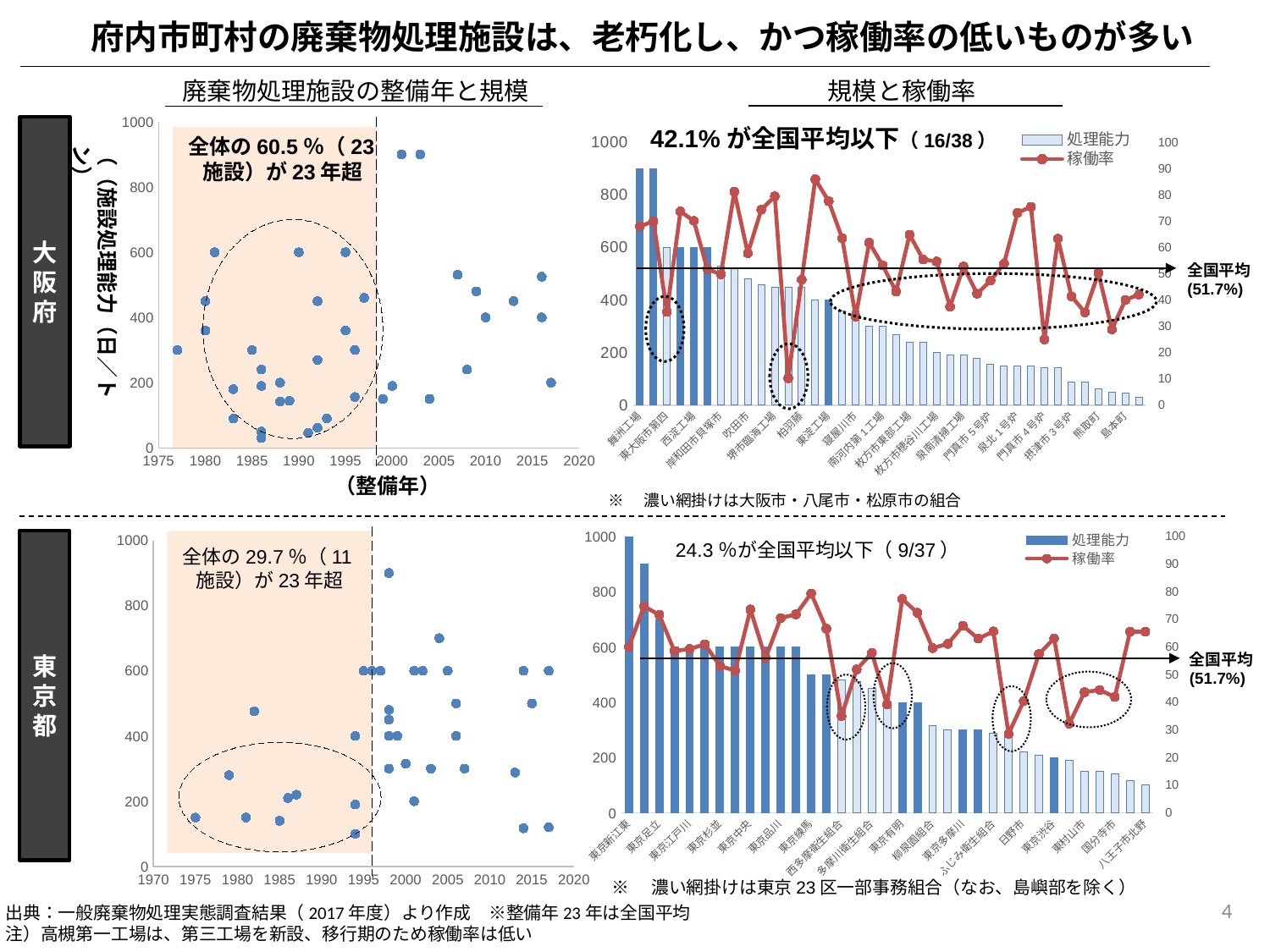

府内市町村の廃棄物処理施設は、老朽化し、かつ稼働率の低いものが多い
廃棄物処理施設の整備年と規模
規模と稼働率

### Chart

| Category | X の値 |
|---|---|
大阪府
42.1%が全国平均以下（16/38）

### Chart

| Category | 処理能力 | 稼働率 |
|---|---|---|
| 舞洲工場 | 900.0 | 68.06331811263318 |
| 平野工場 | 900.0 | 70.11324200913242 |
| 東大阪市第四 | 600.0 | 35.52602739726027 |
| 鶴見工場 | 600.0 | 73.81506849315068 |
| 西淀工場 | 600.0 | 70.19634703196347 |
| 八尾工場 | 600.0 | 51.81735159817351 |
| 岸和田市貝塚市 | 531.0 | 49.88608724814901 |
| 豊中市伊丹市 | 525.0 | 81.28793215916504 |
| 吹田市 | 480.0 | 57.86415525114156 |
| 堺市東工場第二 | 460.0 | 74.44431209053008 |
| 堺市臨海工場 | 450.0 | 79.55513546423136 |
| 高槻第一工場 | 450.0 | 10.293455098934551 |
| 柏羽藤 | 450.0 | 47.8283105022831 |
| 東大阪第五工場 | 400.0 | 86.04794520547945 |
| 東淀工場 | 400.0 | 77.65273972602739 |
| 高槻第二工場 | 360.0 | 63.58447488584474 |
| 寝屋川市 | 360.0 | 33.767884322678846 |
| 茨木市第2工場 | 300.0 | 61.929680365296804 |
| 南河内第1工場 | 300.0 | 53.273972602739725 |
| 箕面市 | 270.0 | 43.28213089802131 |
| 枚方市東部工場 | 240.0 | 64.95776255707763 |
| 泉佐野田尻第二 | 240.0 | 55.51141552511416 |
| 枚方市穂谷川工場 | 200.0 | 54.750684931506854 |
| 南河内第2工場 | 190.0 | 37.55443403028118 |
| 泉南清掃工場 | 190.0 | 52.83056957462149 |
| 池田市 | 180.0 | 42.467275494672755 |
| 門真市5号炉 | 156.0 | 47.430628731998596 |
| 茨木市第1工場 | 150.0 | 53.92876712328767 |
| 泉北1号炉 | 150.0 | 73.28767123287672 |
| 泉北2号炉 | 150.0 | 75.5634703196347 |
| 門真市4号炉 | 144.0 | 25.053272450532727 |
| 守口市 | 142.0 | 63.453598302141614 |
| 摂津市3号炉 | 90.0 | 41.49162861491629 |
| 摂津市号炉 | 90.0 | 35.3455098934551 |
| 熊取町 | 61.5 | 50.40204922597171 |
| 岬町 | 50.0 | 28.93150684931507 |
| 島本町 | 46.0 | 40.06551518761167 |
| 忠岡町 | 30.0 | 42.20091324200913 |
全体の60.5％（23施設）が23年超
（（施設処理能力（日／トン）

全国平均
(51.7%)

（整備年）
※　濃い網掛けは大阪市・八尾市・松原市の組合

### Chart

| Category | 処理能力 | 稼働率 |
|---|---|---|
| 東京新江東 | 1800.0 | 60.062199391172 |
| 東京清港 | 900.0 | 74.73163165905632 |
| 東京足立 | 700.0 | 71.6851037181996 |
| 東京墨田 | 600.0 | 58.5934703196347 |
| 東京江戸川 | 600.0 | 59.32687671232877 |
| 東京千歳 | 600.0 | 61.061598173515975 |
| 東京杉並 | 600.0 | 53.194598173515985 |
| 東京北 | 600.0 | 51.45757534246576 |
| 東京中央 | 600.0 | 73.6425205479452 |
| 東京板橋 | 600.0 | 55.98898173515982 |
| 東京品川 | 600.0 | 70.54744748858448 |
| 東京大田 | 600.0 | 71.84020091324201 |
| 東京練馬 | 500.0 | 79.41932602739725 |
| 東京葛飾 | 500.0 | 66.6497315068493 |
| 西多摩衛生組合 | 480.0 | 35.03881278538813 |
| 町田市 | 476.0 | 51.94773799930932 |
| 多摩川衛生組合 | 450.0 | 57.91719939117199 |
| 多摩清掃工場 | 400.0 | 39.26028082191781 |
| 東京有明 | 400.0 | 77.40902739726026 |
| 東京豊島 | 400.0 | 72.43898630136985 |
| 柳泉園組合 | 315.0 | 59.65644705370733 |
| 八王子市戸吹 | 300.0 | 61.15525114155251 |
| 東京多摩川 | 300.0 | 67.74593607305937 |
| 東京世田谷 | 300.0 | 63.05056621004566 |
| ふじみ衛生組合 | 288.0 | 65.6839802130898 |
| 立川市清掃工場 | 280.0 | 28.626223091976517 |
| 日野市 | 220.0 | 40.508094645080945 |
| 小平村山大和 | 210.0 | 57.46901500326158 |
| 東京渋谷 | 200.0 | 63.126520547945205 |
| 昭島市 | 190.0 | 32.27829848594088 |
| 東村山市 | 150.0 | 43.70228310502283 |
| 小平村山大和3 | 150.0 | 44.51141552511416 |
| 国分寺市 | 140.0 | 41.96477495107632 |
| 西秋川衛生組合 | 117.0 | 65.6129258868985 |
| 八王子市北野 | 100.0 | 65.57260273972602 |

### Chart

| Category | X の値 |
|---|---|
東京都

24.3％が全国平均以下（9/37）
全体の29.7％（11施設）が23年超
全国平均
(51.7%)

※　濃い網掛けは東京23区一部事務組合（なお、島嶼部を除く）
4
出典：一般廃棄物処理実態調査結果（2017年度）より作成　※整備年23年は全国平均
注）高槻第一工場は、第三工場を新設、移行期のため稼働率は低い